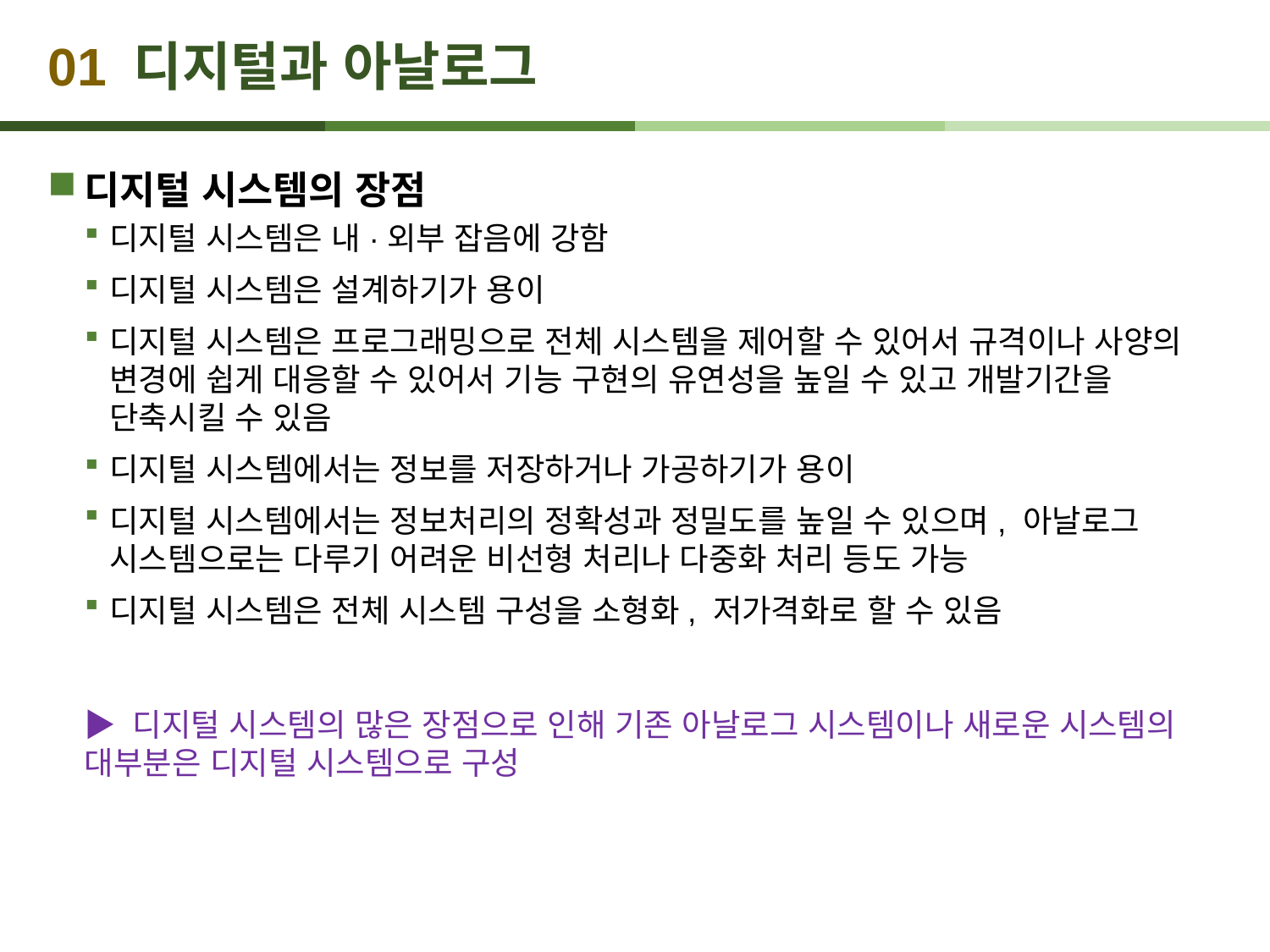

# 01 디지털과 아날로그
디지털 시스템의 장점
디지털 시스템은 내·외부 잡음에 강함
디지털 시스템은 설계하기가 용이
디지털 시스템은 프로그래밍으로 전체 시스템을 제어할 수 있어서 규격이나 사양의 변경에 쉽게 대응할 수 있어서 기능 구현의 유연성을 높일 수 있고 개발기간을 단축시킬 수 있음
디지털 시스템에서는 정보를 저장하거나 가공하기가 용이
디지털 시스템에서는 정보처리의 정확성과 정밀도를 높일 수 있으며, 아날로그 시스템으로는 다루기 어려운 비선형 처리나 다중화 처리 등도 가능
디지털 시스템은 전체 시스템 구성을 소형화, 저가격화로 할 수 있음

▶ 디지털 시스템의 많은 장점으로 인해 기존 아날로그 시스템이나 새로운 시스템의 대부분은 디지털 시스템으로 구성